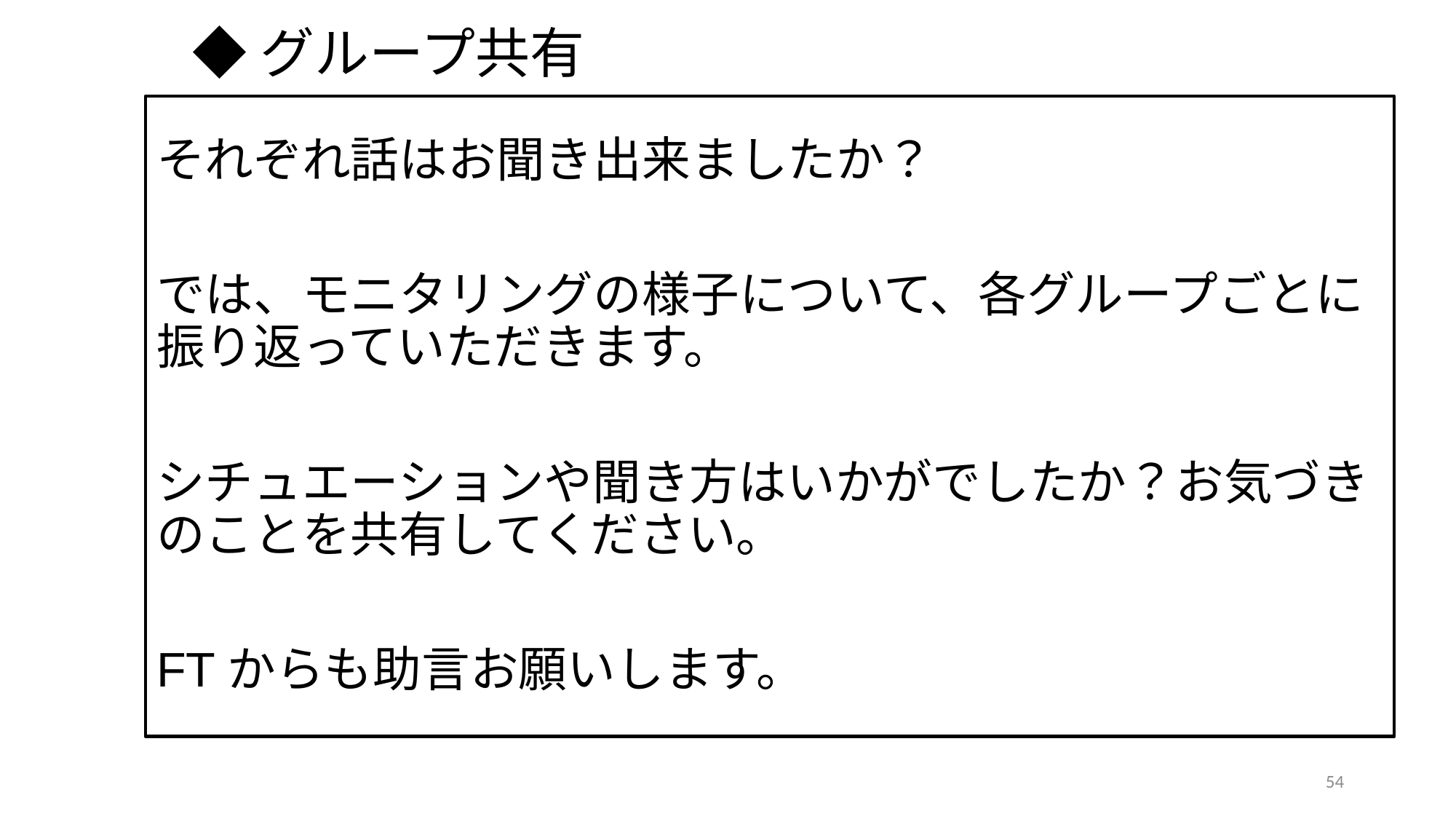

# ◆グループ共有
それぞれ話はお聞き出来ましたか？

では、モニタリングの様子について、各グループごとに振り返っていただきます。

シチュエーションや聞き方はいかがでしたか？お気づきのことを共有してください。

FTからも助言お願いします。
54